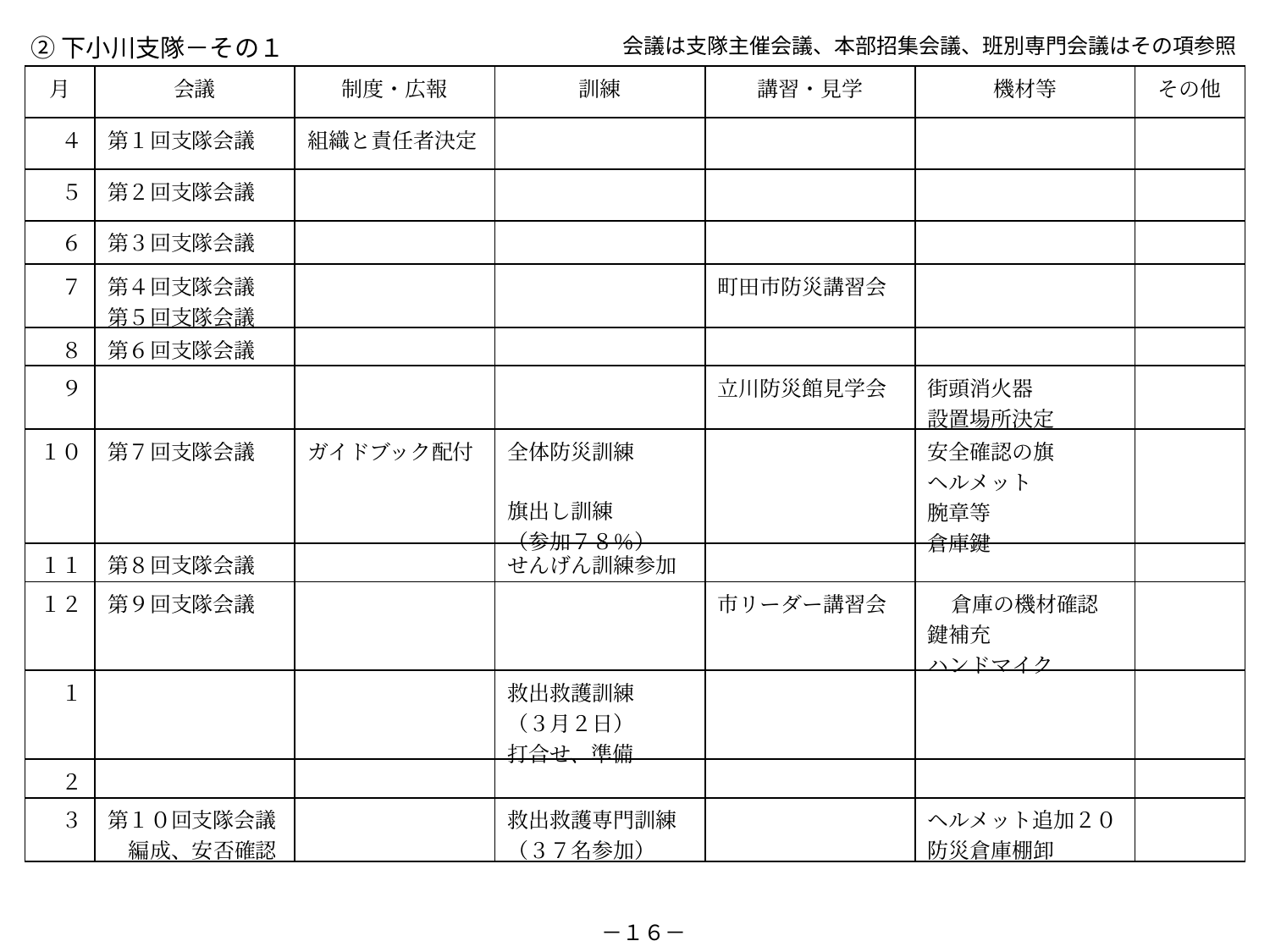

②下小川支隊－その１
会議は支隊主催会議、本部招集会議、班別専門会議はその項参照
| 月 | 会議 | 制度・広報 | 訓練 | 講習・見学 | 機材等 | その他 |
| --- | --- | --- | --- | --- | --- | --- |
| ４ | 第１回支隊会議 | 組織と責任者決定 |  |  |  |  |
| ５ | 第２回支隊会議 |  |  |  |  |  |
| ６ | 第３回支隊会議 |  |  |  |  |  |
| ７ | 第４回支隊会議 第５回支隊会議 |  |  | 町田市防災講習会 |  |  |
| ８ | 第６回支隊会議 |  |  |  |  |  |
| ９ |  |  |  | 立川防災館見学会 | 街頭消火器 設置場所決定 |  |
| １０ | 第７回支隊会議 | ガイドブック配付 | 全体防災訓練 旗出し訓練 （参加７８％） |  | 安全確認の旗 ヘルメット 腕章等 倉庫鍵 |  |
| １１ | 第８回支隊会議 |  | せんげん訓練参加 |  |  |  |
| １２ | 第９回支隊会議 |  |  | 市リーダー講習会 | 倉庫の機材確認 鍵補充 ハンドマイク |  |
| １ |  |  | 救出救護訓練 （３月２日） 打合せ、準備 |  |  |  |
| ２ |  |  |  |  |  |  |
| ３ | 第１０回支隊会議 　編成、安否確認 |  | 救出救護専門訓練 （３７名参加） |  | ヘルメット追加２０ 防災倉庫棚卸 |  |
－１６－